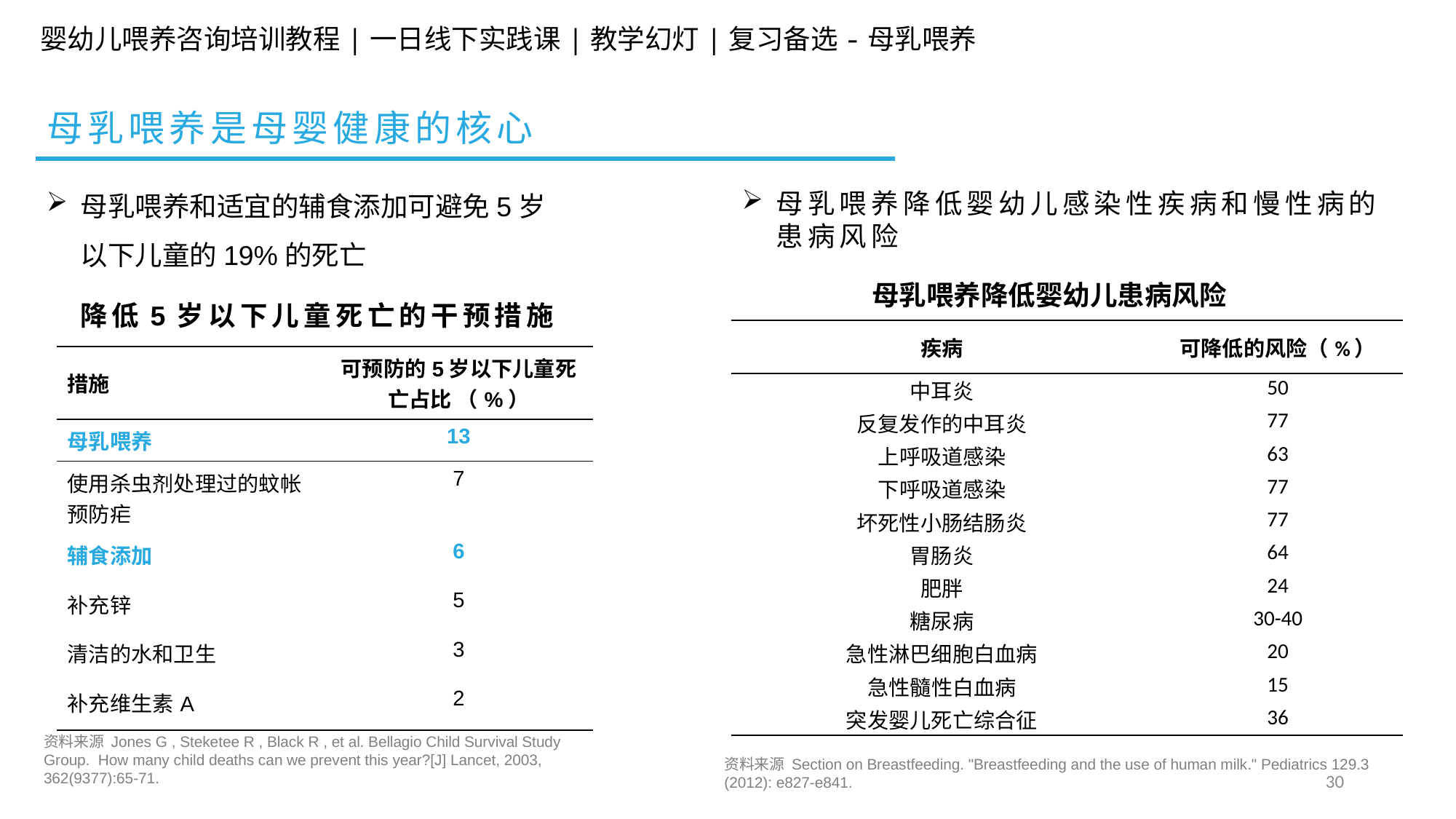

婴幼儿喂养咨询培训教程|一日线下实践课|教学幻灯|复习备选-母乳喂养
母乳喂养是母婴健康的核心

母乳喂养和适宜的辅食添加可避免5岁以下儿童的19%的死亡
母乳喂养降低婴幼儿感染性疾病和慢性病的患病风险
母乳喂养降低婴幼儿患病风险
# 降低5岁以下儿童死亡的干预措施
| 疾病 | 可降低的风险（%） |
| --- | --- |
| 中耳炎 | 50 |
| 反复发作的中耳炎 | 77 |
| 上呼吸道感染 | 63 |
| 下呼吸道感染 | 77 |
| 坏死性小肠结肠炎 | 77 |
| 胃肠炎 | 64 |
| 肥胖 | 24 |
| 糖尿病 | 30-40 |
| 急性淋巴细胞白血病 | 20 |
| 急性髓性白血病 | 15 |
| 突发婴儿死亡综合征 | 36 |
| 措施 | 可预防的5岁以下儿童死亡占比 （%） |
| --- | --- |
| 母乳喂养 | 13 |
| 使用杀虫剂处理过的蚊帐预防疟 | 7 |
| 辅食添加 | 6 |
| 补充锌 | 5 |
| 清洁的水和卫生 | 3 |
| 补充维生素A | 2 |
资料来源 Jones G , Steketee R , Black R , et al. Bellagio Child Survival Study Group.  How many child deaths can we prevent this year?[J] Lancet, 2003, 362(9377):65-71.
资料来源 Section on Breastfeeding. "Breastfeeding and the use of human milk." Pediatrics 129.3 (2012): e827-e841.
30